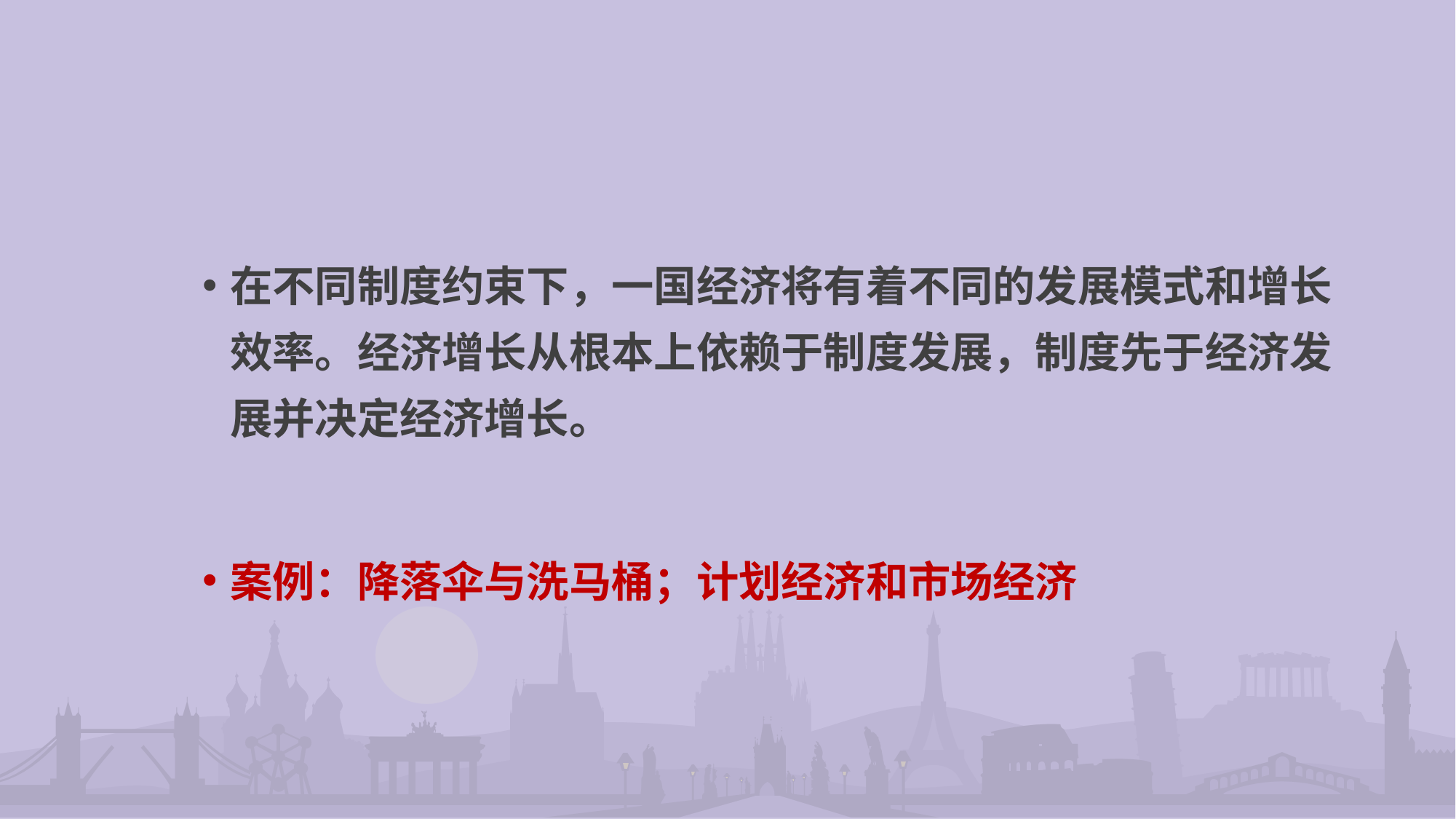

#
在不同制度约束下，一国经济将有着不同的发展模式和增长效率。经济增长从根本上依赖于制度发展，制度先于经济发展并决定经济增长。

案例：降落伞与洗马桶；计划经济和市场经济